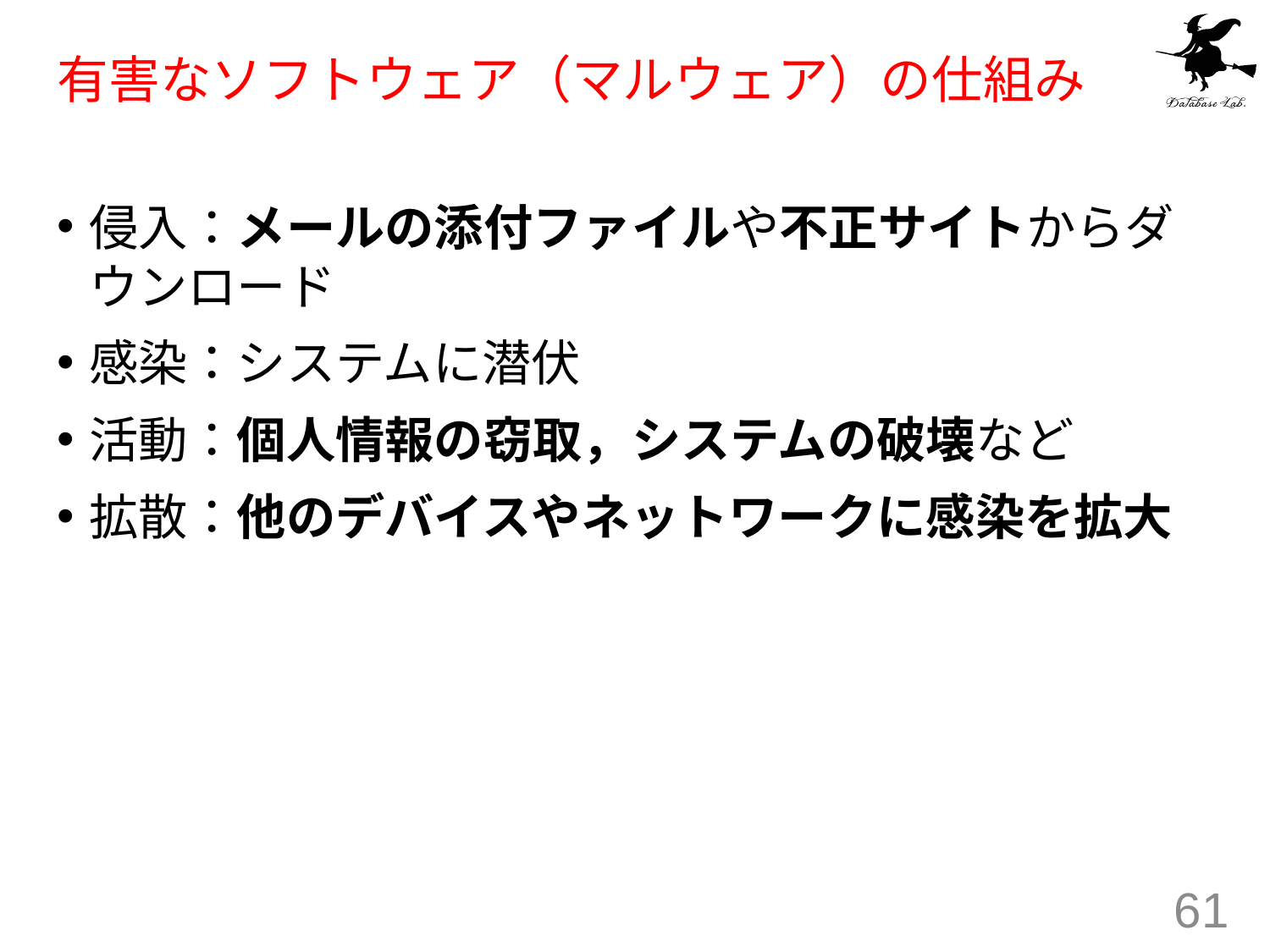

# 有害なソフトウェア（マルウェア）の仕組み
侵入：メールの添付ファイルや不正サイトからダウンロード
感染：システムに潜伏
活動：個人情報の窃取，システムの破壊など
拡散：他のデバイスやネットワークに感染を拡大
61